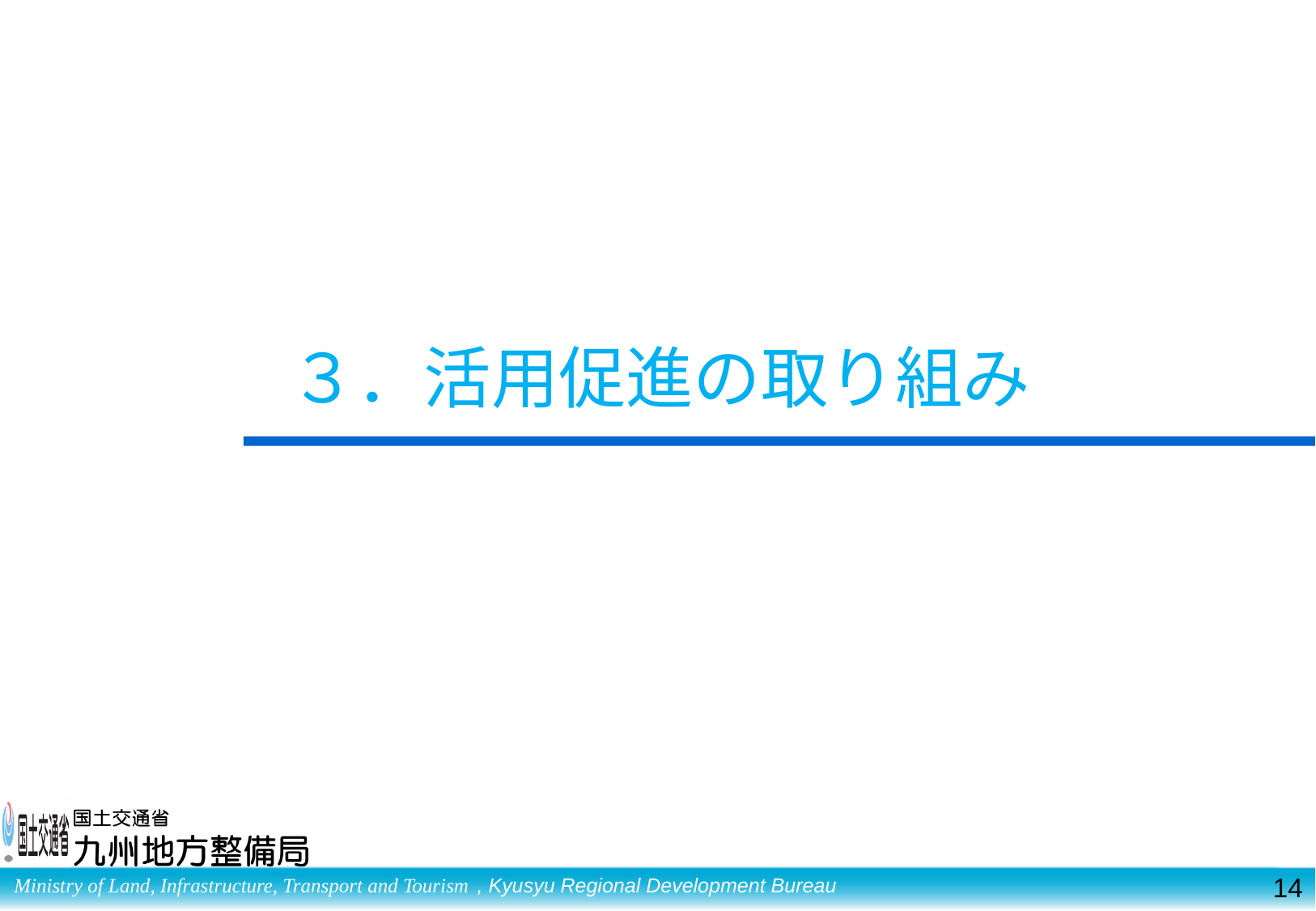

# ３．活用促進の取り組み
14
, Kyusyu Regional Development Bureau